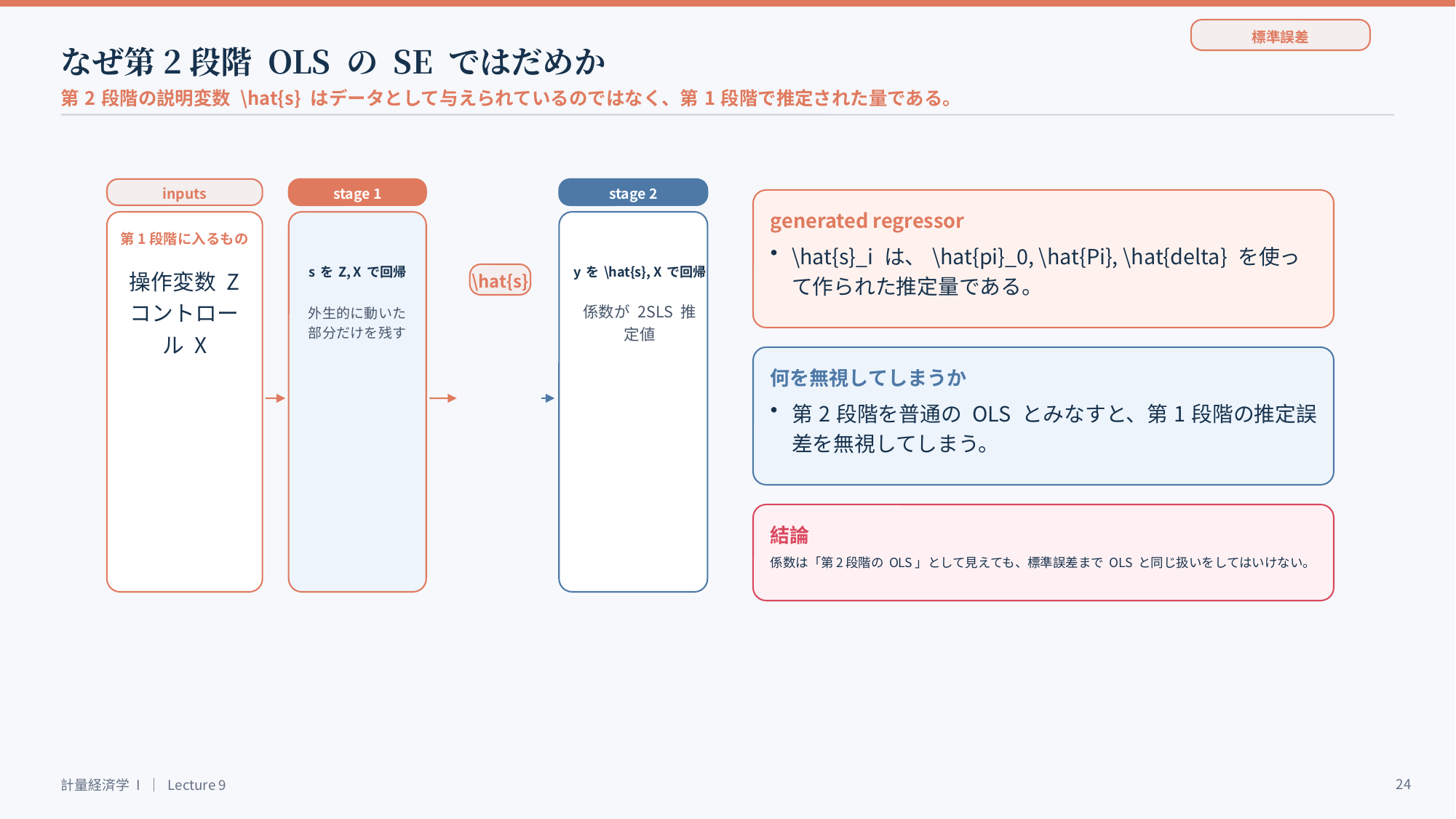

標準誤差
なぜ第2段階 OLS の SE ではだめか
第2段階の説明変数 \hat{s} はデータとして与えられているのではなく、第1段階で推定された量である。

inputs
stage 1
stage 2

generated regressor

第1段階に入るもの
\hat{s}_i は、\hat{pi}_0, \hat{Pi}, \hat{delta} を使って作られた推定量である。
s を Z, X で回帰
y を \hat{s}, X で回帰
操作変数 Z
コントロール X

\hat{s}
外生的に動いた部分だけを残す
係数が 2SLS 推定値

何を無視してしまうか
第2段階を普通の OLS とみなすと、第1段階の推定誤差を無視してしまう。

結論
係数は「第2段階の OLS」として見えても、標準誤差まで OLS と同じ扱いをしてはいけない。
24
計量経済学 I ｜ Lecture 9